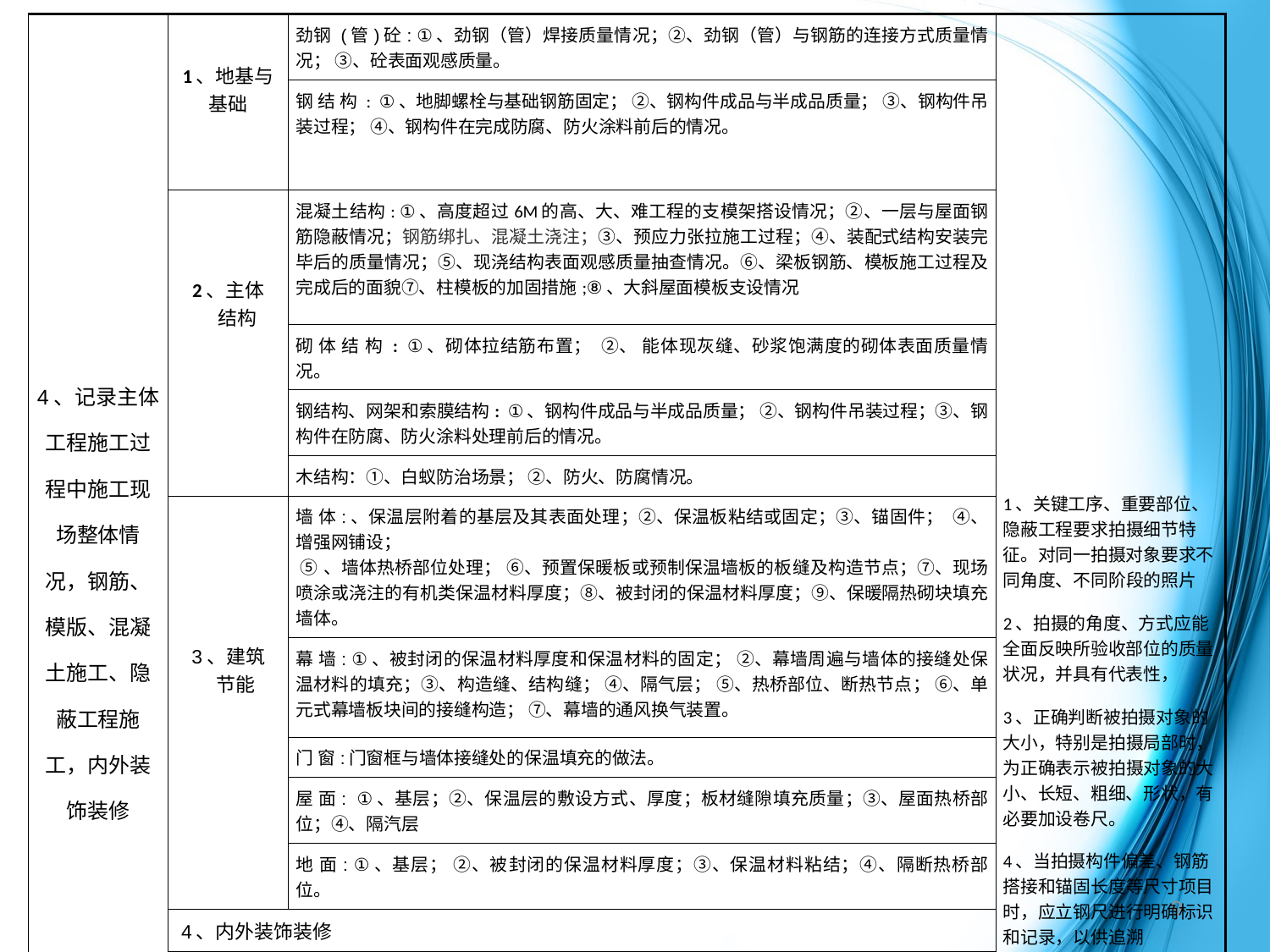

| 4、记录主体工程施工过程中施工现场整体情况，钢筋、模版、混凝土施工、隐蔽工程施工，内外装饰装修 | 1、地基与基础 | 劲钢 (管)砼: ①、劲钢（管）焊接质量情况；②、劲钢（管）与钢筋的连接方式质量情况； ③、砼表面观感质量。 |  | 1、关键工序、重要部位、隐蔽工程要求拍摄细节特征。对同一拍摄对象要求不同角度、不同阶段的照片 2、拍摄的角度、方式应能全面反映所验收部位的质量状况，并具有代表性， 3、正确判断被拍摄对象的大小，特别是拍摄局部时，为正确表示被拍摄对象的大小、长短、粗细、形状，有必要加设卷尺。 4、当拍摄构件偏差、钢筋搭接和锚固长度等尺寸项目时，应立钢尺进行明确标识和记录，以供追溯 5、当拍摄梁柱节点钢筋设置等空间部位时，应从多个角度拍摄记录四个面的质量情况。 6、钢筋绑扎过程注意支撑体系的拍摄 7、楼层放线过程应有监理代表在场。 模板验收应有监理代表在场 |
| --- | --- | --- | --- | --- |
|  |  | 钢 结 构 : ①、地脚螺栓与基础钢筋固定； ②、钢构件成品与半成品质量； ③、钢构件吊装过程； ④、钢构件在完成防腐、防火涂料前后的情况。 |  |  |
|  | 2、主体 结构 | 混凝土结构: ①、高度超过6M的高、大、难工程的支模架搭设情况；②、一层与屋面钢筋隐蔽情况；钢筋绑扎、混凝土浇注；③、预应力张拉施工过程；④、装配式结构安装完毕后的质量情况；⑤、现浇结构表面观感质量抽查情况。⑥、梁板钢筋、模板施工过程及完成后的面貌⑦、柱模板的加固措施;⑧、大斜屋面模板支设情况 |  |  |
|  |  | 砌 体 结 构 : ①、砌体拉结筋布置； ②、 能体现灰缝、砂浆饱满度的砌体表面质量情况。 |  |  |
|  |  | 钢结构、网架和索膜结构: ①、钢构件成品与半成品质量； ②、钢构件吊装过程；③、钢构件在防腐、防火涂料处理前后的情况。 |  |  |
|  |  | 木结构：①、白蚁防治场景； ②、防火、防腐情况。 |  |  |
|  | 3、建筑 节能 | 墙 体:、保温层附着的基层及其表面处理；②、保温板粘结或固定；③、锚固件； ④、增强网铺设； ⑤、墙体热桥部位处理； ⑥、预置保暖板或预制保温墙板的板缝及构造节点；⑦、现场喷涂或浇注的有机类保温材料厚度；⑧、被封闭的保温材料厚度；⑨、保暖隔热砌块填充墙体。 |  |  |
|  |  | 幕 墙: ①、被封闭的保温材料厚度和保温材料的固定； ②、幕墙周遍与墙体的接缝处保温材料的填充；③、构造缝、结构缝； ④、隔气层； ⑤、热桥部位、断热节点； ⑥、单元式幕墙板块间的接缝构造； ⑦、幕墙的通风换气装置。 |  |  |
|  |  | 门 窗:门窗框与墙体接缝处的保温填充的做法。 |  |  |
|  |  | 屋 面: ①、基层；②、保温层的敷设方式、厚度；板材缝隙填充质量；③、屋面热桥部位；④、隔汽层 |  |  |
|  |  | 地 面: ①、基层； ②、被封闭的保温材料厚度；③、保温材料粘结；④、隔断热桥部位。 |  |  |
|  | 4、内外装饰装修 |  |  |  |
|  | 5、管道、设备及安装工程的施工情况(隐蔽记录) |  |  |  |
|  | 6、室外 工程 |  | 室外给排水等管线布置情况。（隐蔽记录） | 采用中景、全景拍摄 |
9